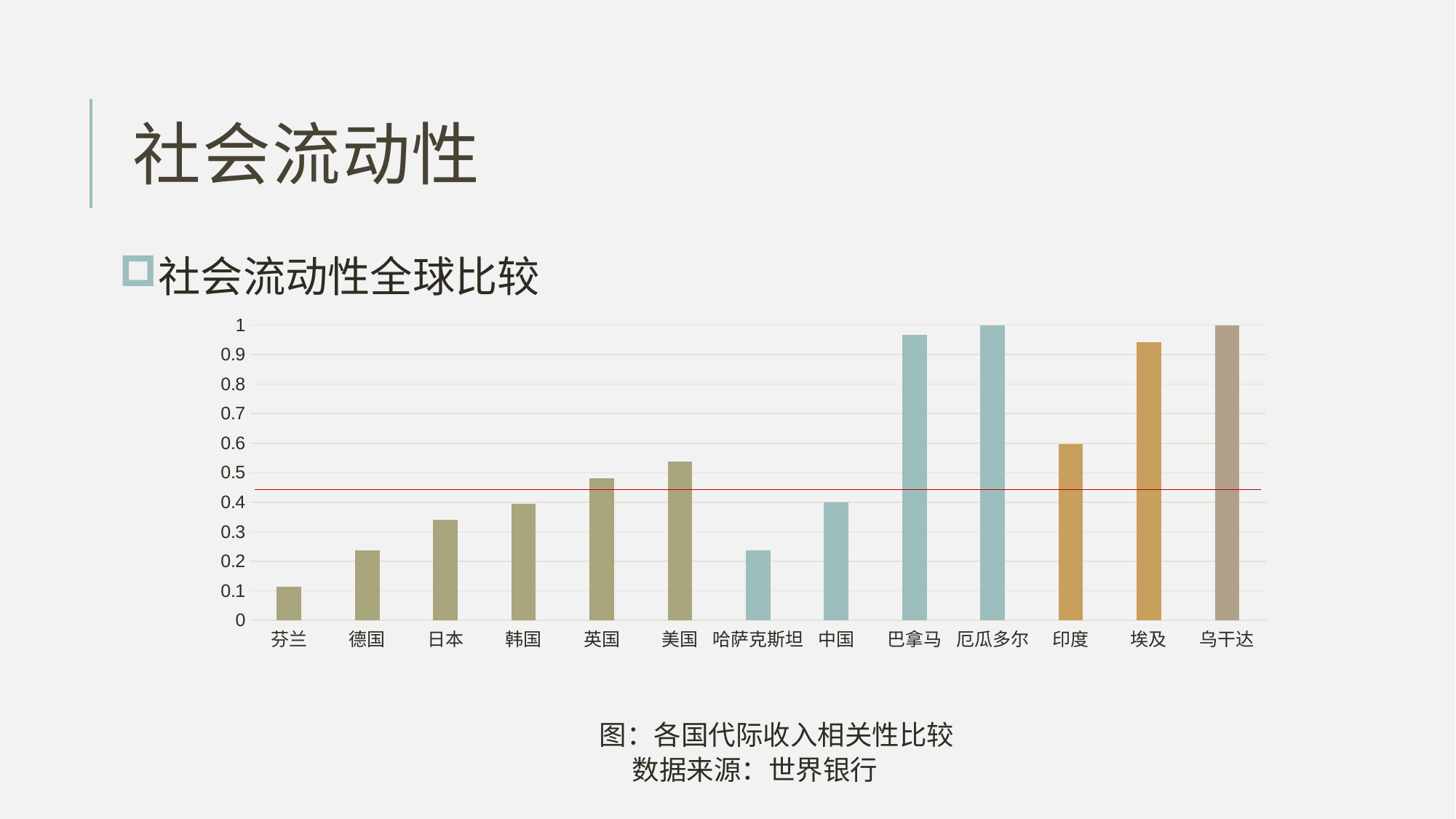

# 社会流动性
社会流动性全球比较

图：各国代际收入相关性比较
数据来源：世界银行

### Chart

| Category | 代际收入相关性 |
|---|---|
| 芬兰 | 0.113 |
| 德国 | 0.238 |
| 日本 | 0.34 |
| 韩国 | 0.394 |
| 英国 | 0.481 |
| 美国 | 0.538 |
| 哈萨克斯坦 | 0.238 |
| 中国 | 0.399 |
| 巴拿马 | 0.967 |
| 厄瓜多尔 | 1.03 |
| 印度 | 0.596 |
| 埃及 | 0.943 |
| 乌干达 | 1.029 |